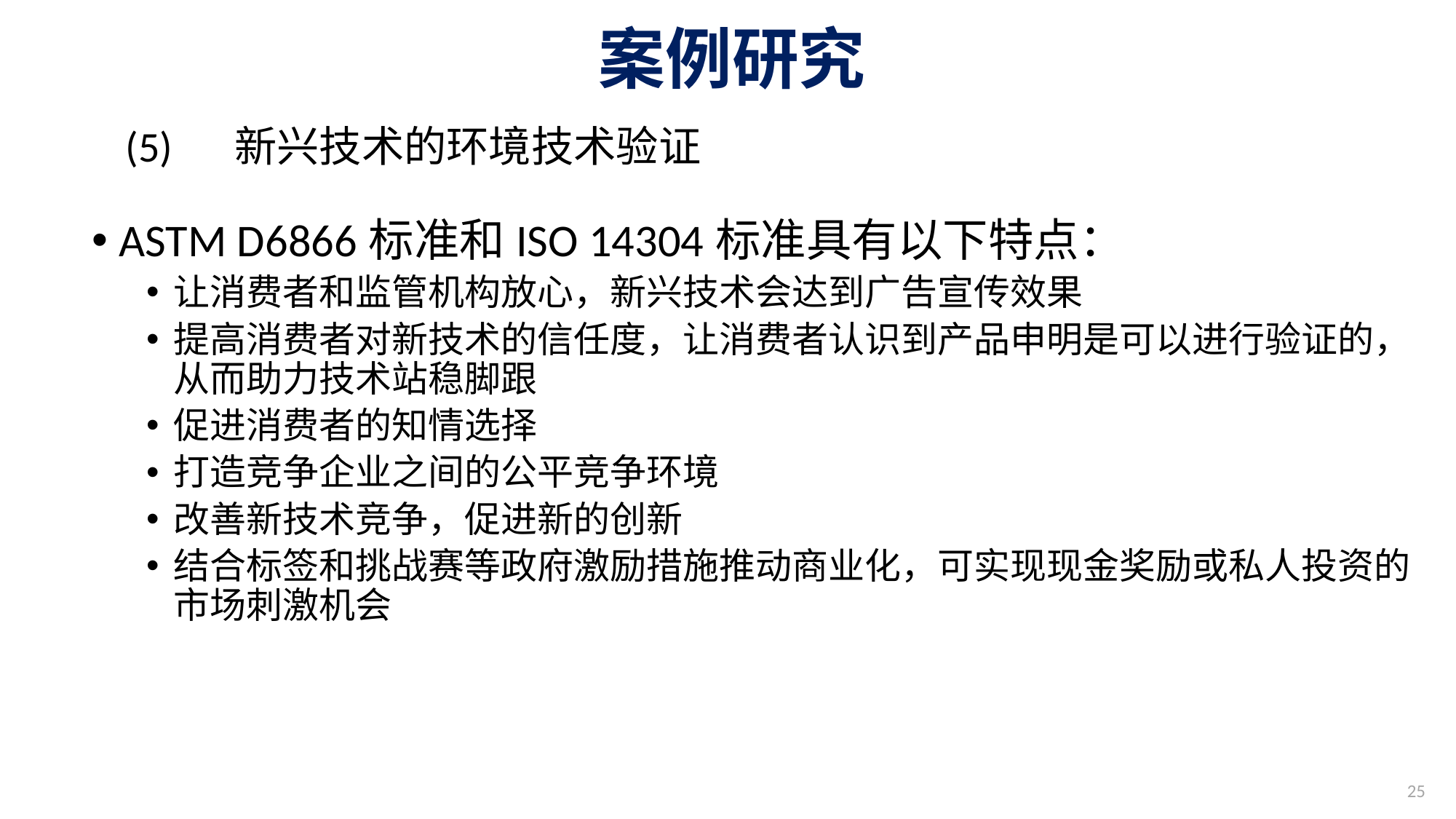

# 案例研究
(5)	新兴技术的环境技术验证

ASTM D6866标准和ISO 14304标准具有以下特点：
让消费者和监管机构放心，新兴技术会达到广告宣传效果
提高消费者对新技术的信任度，让消费者认识到产品申明是可以进行验证的，从而助力技术站稳脚跟
促进消费者的知情选择
打造竞争企业之间的公平竞争环境
改善新技术竞争，促进新的创新
结合标签和挑战赛等政府激励措施推动商业化，可实现现金奖励或私人投资的市场刺激机会
25